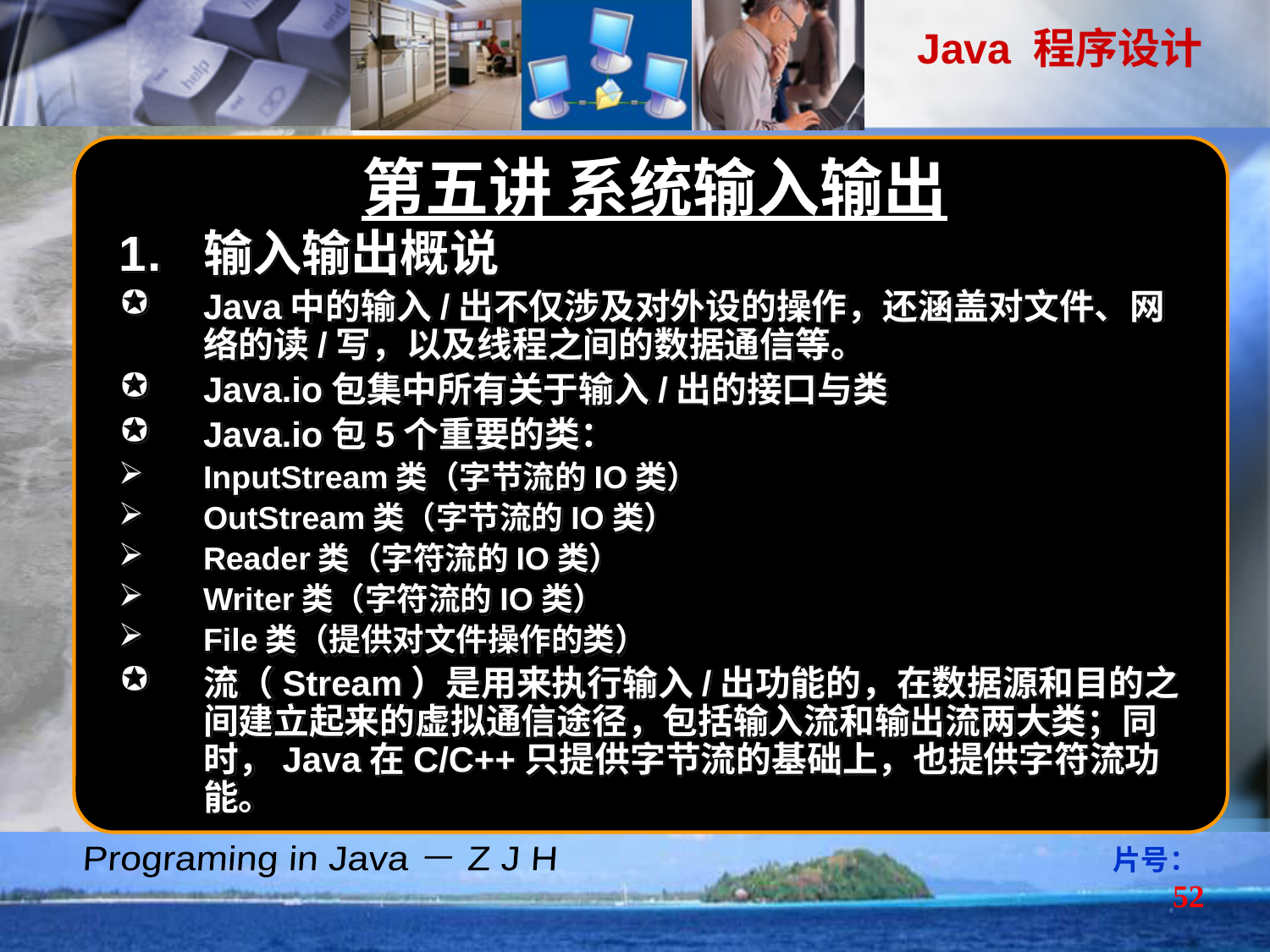

第五讲 系统输入输出
输入输出概说
Java中的输入/出不仅涉及对外设的操作，还涵盖对文件、网络的读/写，以及线程之间的数据通信等。
Java.io包集中所有关于输入/出的接口与类
Java.io包5个重要的类：
InputStream类（字节流的IO类）
OutStream类（字节流的IO类）
Reader类（字符流的IO类）
Writer类（字符流的IO类）
File类（提供对文件操作的类）
流（Stream）是用来执行输入/出功能的，在数据源和目的之间建立起来的虚拟通信途径，包括输入流和输出流两大类；同时，Java在C/C++只提供字节流的基础上，也提供字符流功能。
片号：52